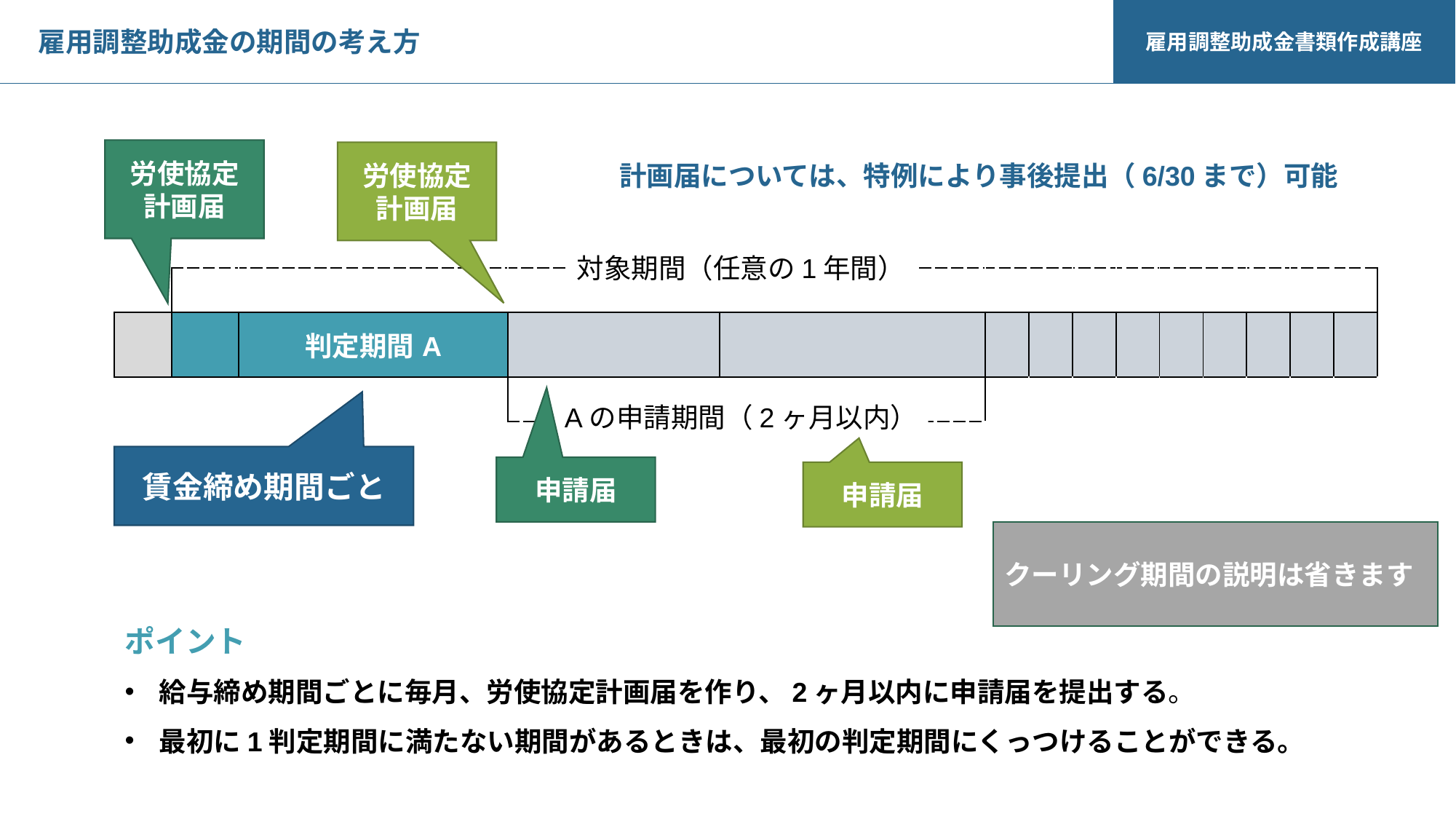

雇用調整助成金書類作成講座
雇用調整助成金の期間の考え方
労使協定
計画届
労使協定
計画届

計画届については、特例により事後提出（6/30まで）可能
対象期間（任意の1年間）
|  |  |  |  |  |  |  |  |  |  |  |  |  |  |
| --- | --- | --- | --- | --- | --- | --- | --- | --- | --- | --- | --- | --- | --- |
|  |  | 判定期間A |  |  |  |  |  |  |  |  |  |  |  |
|  |  |  |  |  |  |  |  |  |  |  |  |  |  |
Aの申請期間（2ヶ月以内）
賃金締め期間ごと
申請届
申請届
クーリング期間の説明は省きます
ポイント
給与締め期間ごとに毎月、労使協定計画届を作り、2ヶ月以内に申請届を提出する。
最初に1判定期間に満たない期間があるときは、最初の判定期間にくっつけることができる。